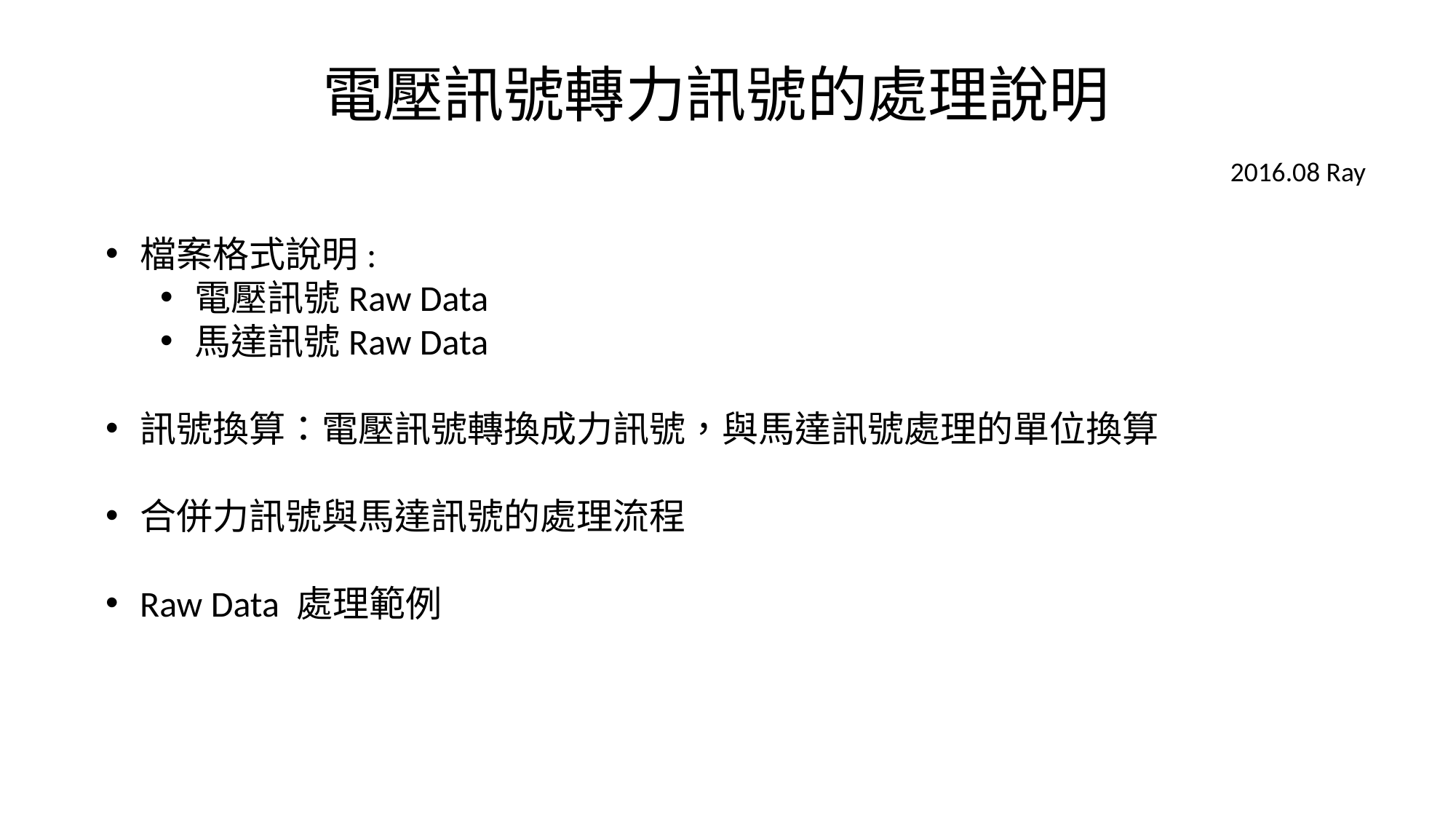

# 電壓訊號轉力訊號的處理說明
2016.08 Ray
檔案格式說明:
電壓訊號Raw Data
馬達訊號Raw Data

訊號換算：電壓訊號轉換成力訊號，與馬達訊號處理的單位換算

合併力訊號與馬達訊號的處理流程

Raw Data 處理範例